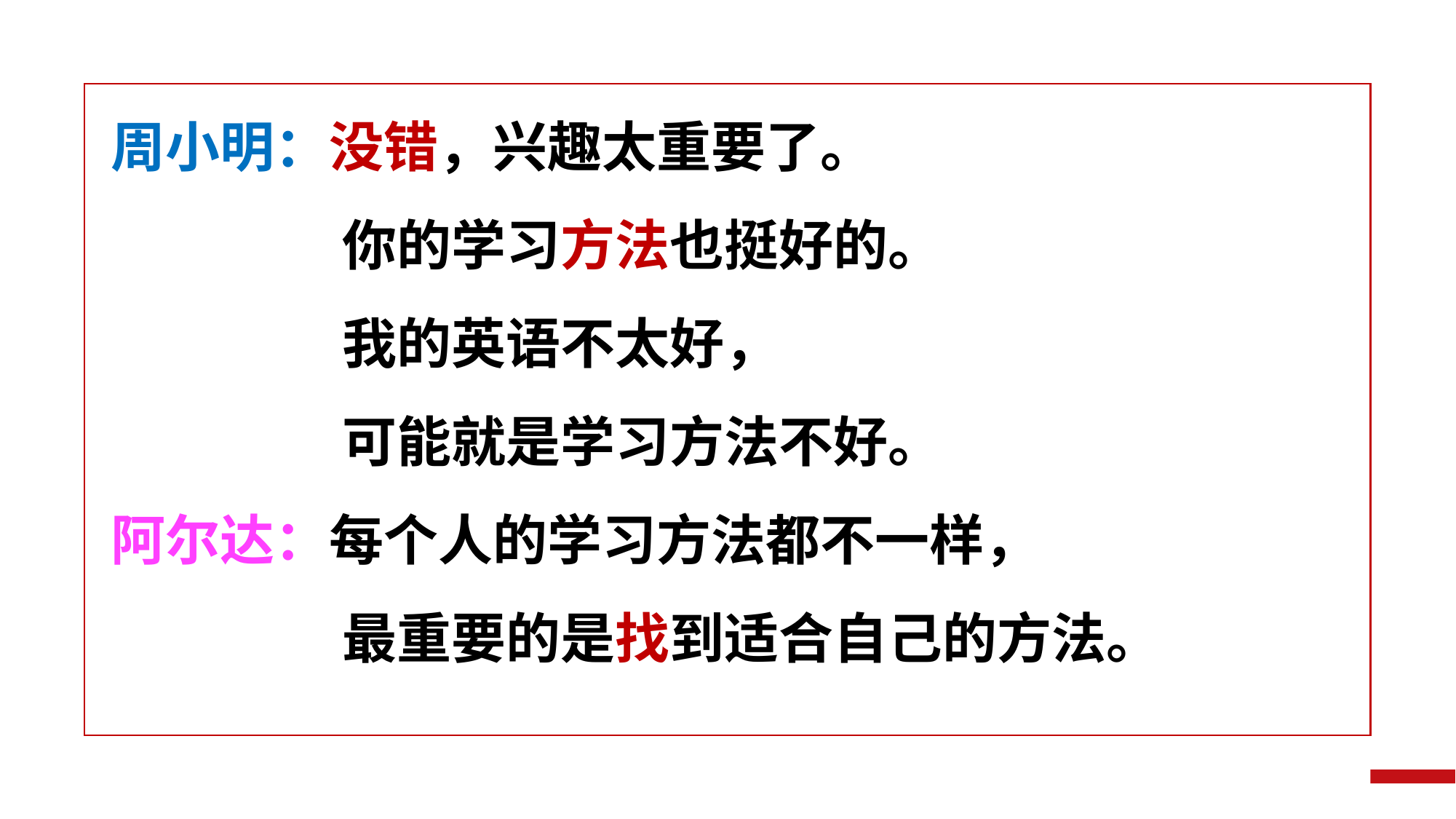

周小明：没错，兴趣太重要了。
        你的学习方法也挺好的。
        我的英语不太好，
        可能就是学习方法不好。
阿尔达：每个人的学习方法都不一样，
        最重要的是找到适合自己的方法。